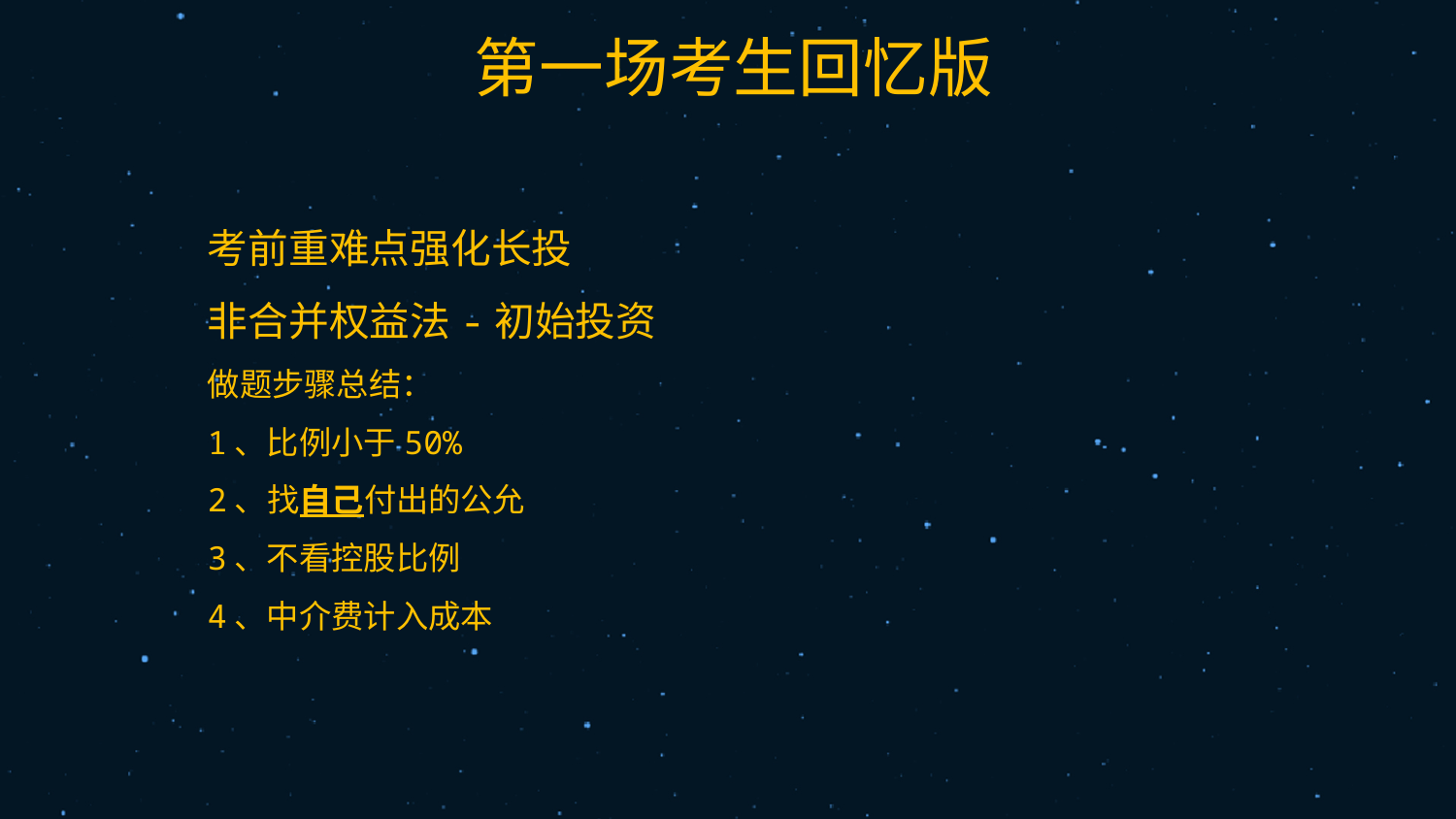

21
考前重难点强化长投
非合并权益法-初始投资
做题步骤总结：
1、比例小于50%
2、找自己付出的公允
3、不看控股比例
4、中介费计入成本